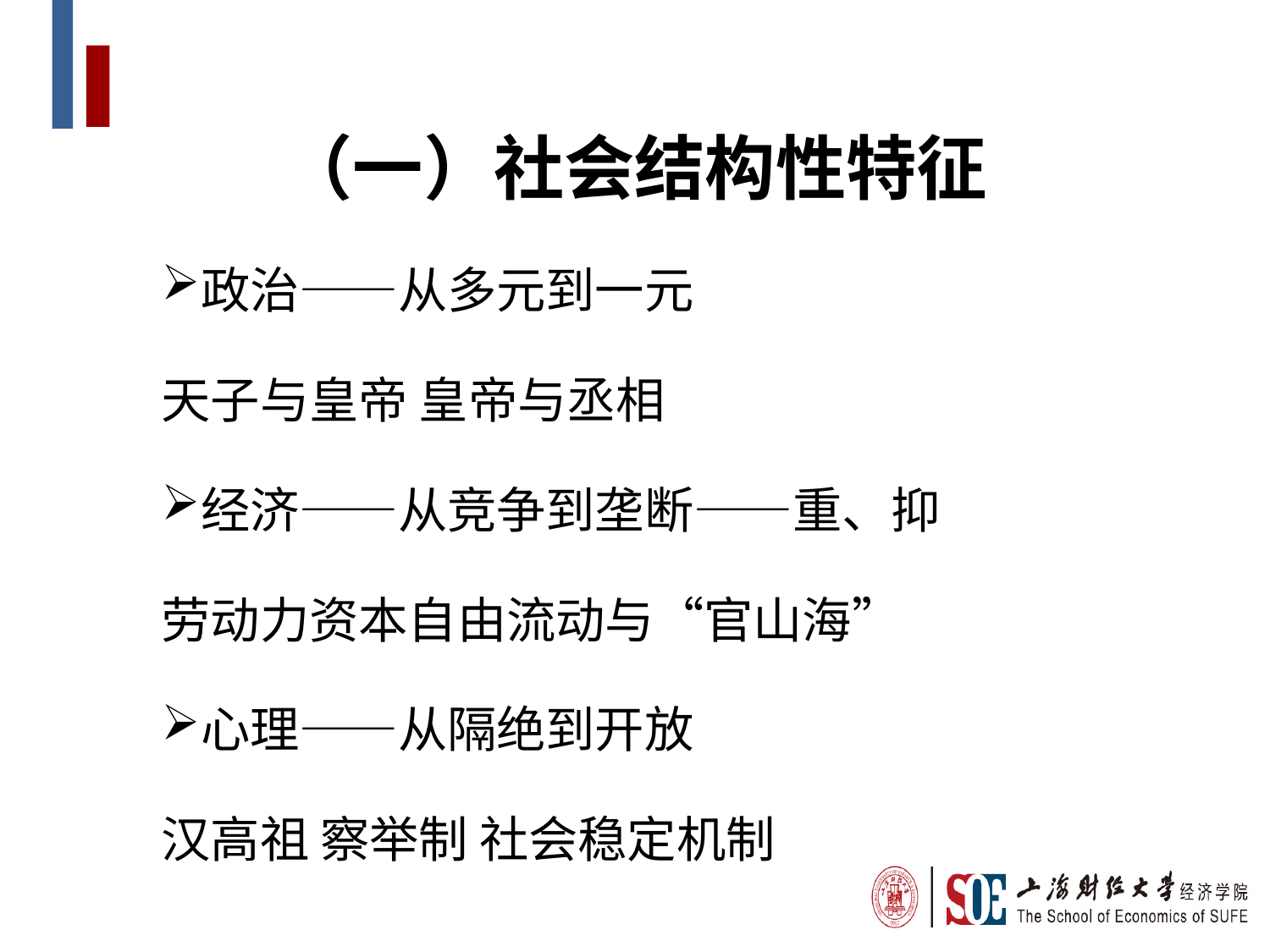

（一）社会结构性特征
政治——从多元到一元
天子与皇帝 皇帝与丞相
经济——从竞争到垄断——重、抑
劳动力资本自由流动与“官山海”
心理——从隔绝到开放
汉高祖 察举制 社会稳定机制